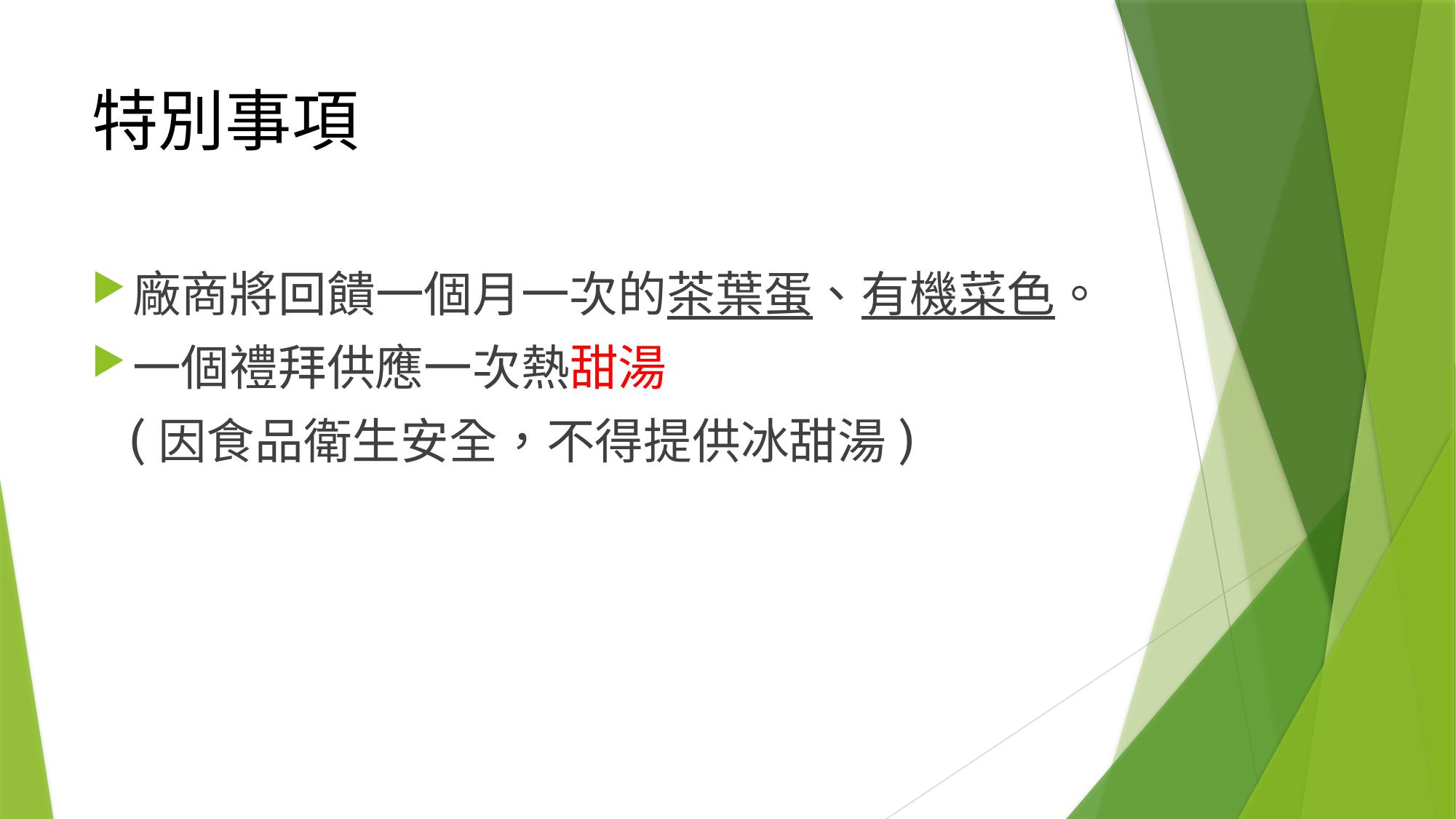

# 特別事項
廠商將回饋一個月一次的茶葉蛋、有機菜色。
一個禮拜供應一次熱甜湯
   (因食品衛生安全，不得提供冰甜湯)